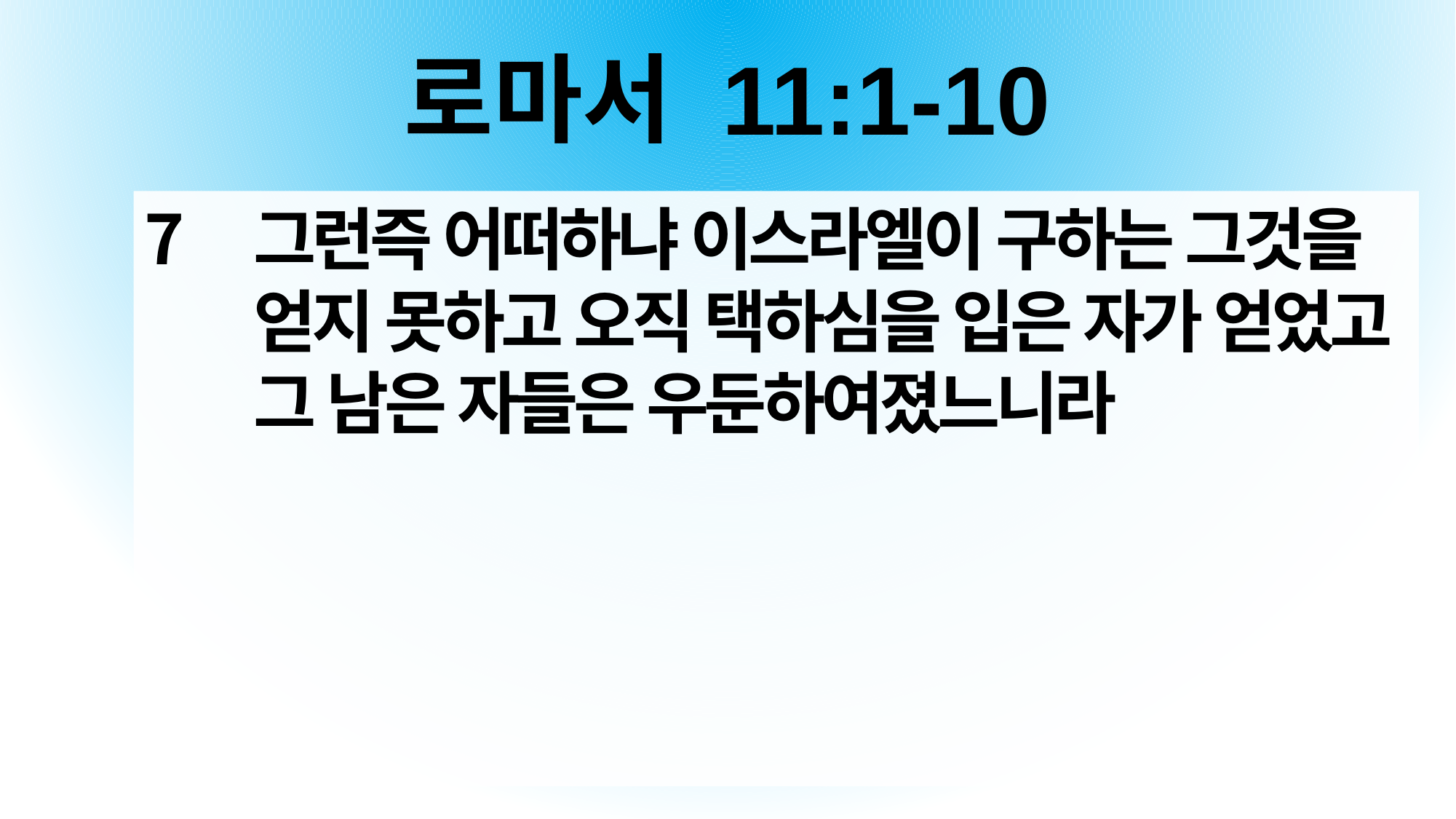

# 로마서 11:1-10
그런즉 어떠하냐 이스라엘이 구하는 그것을 얻지 못하고 오직 택하심을 입은 자가 얻었고 그 남은 자들은 우둔하여졌느니라